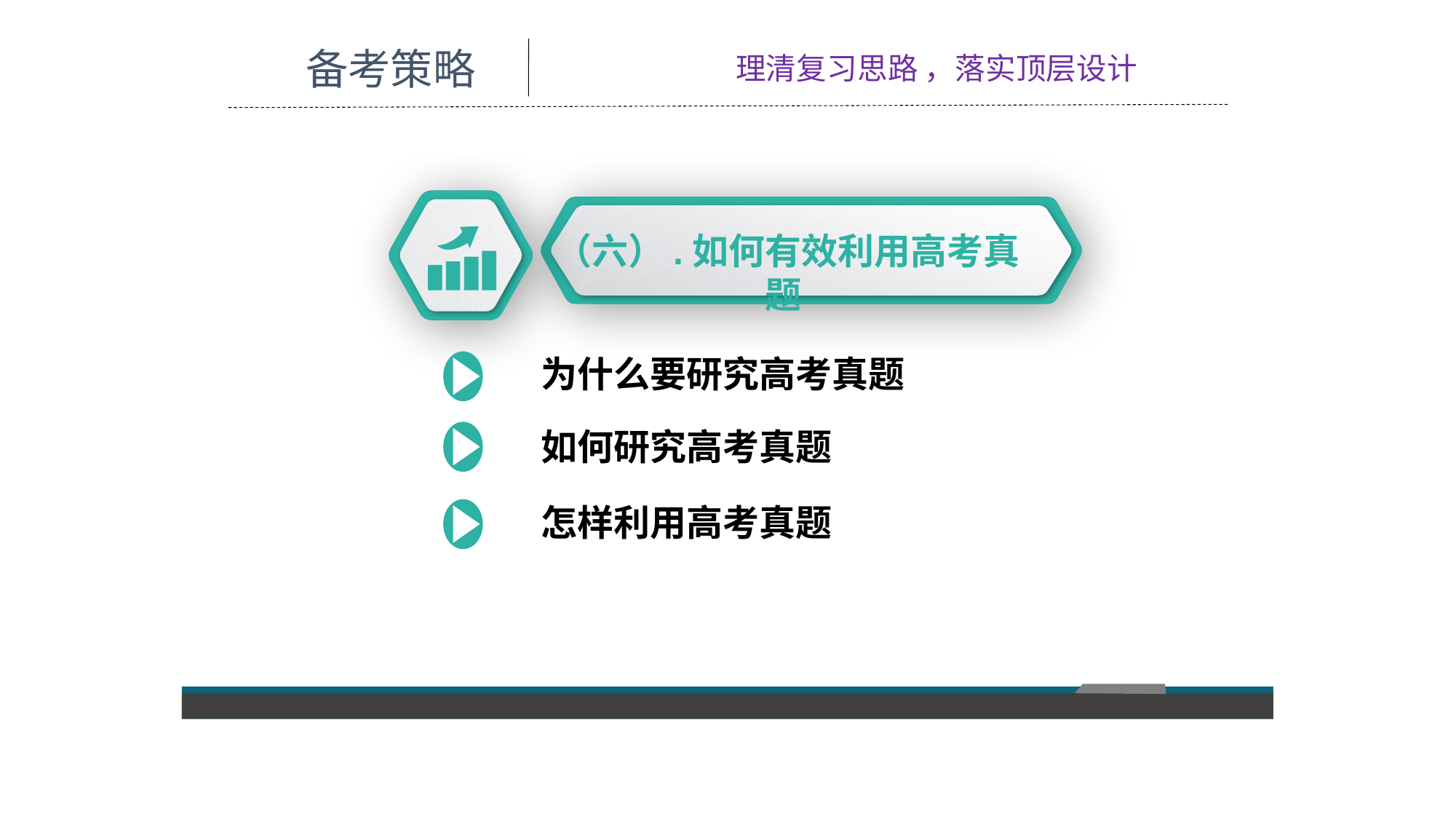

备考策略
理清复习思路 ，落实顶层设计

（六）.如何有效利用高考真题

为什么要研究高考真题

如何研究高考真题

怎样利用高考真题